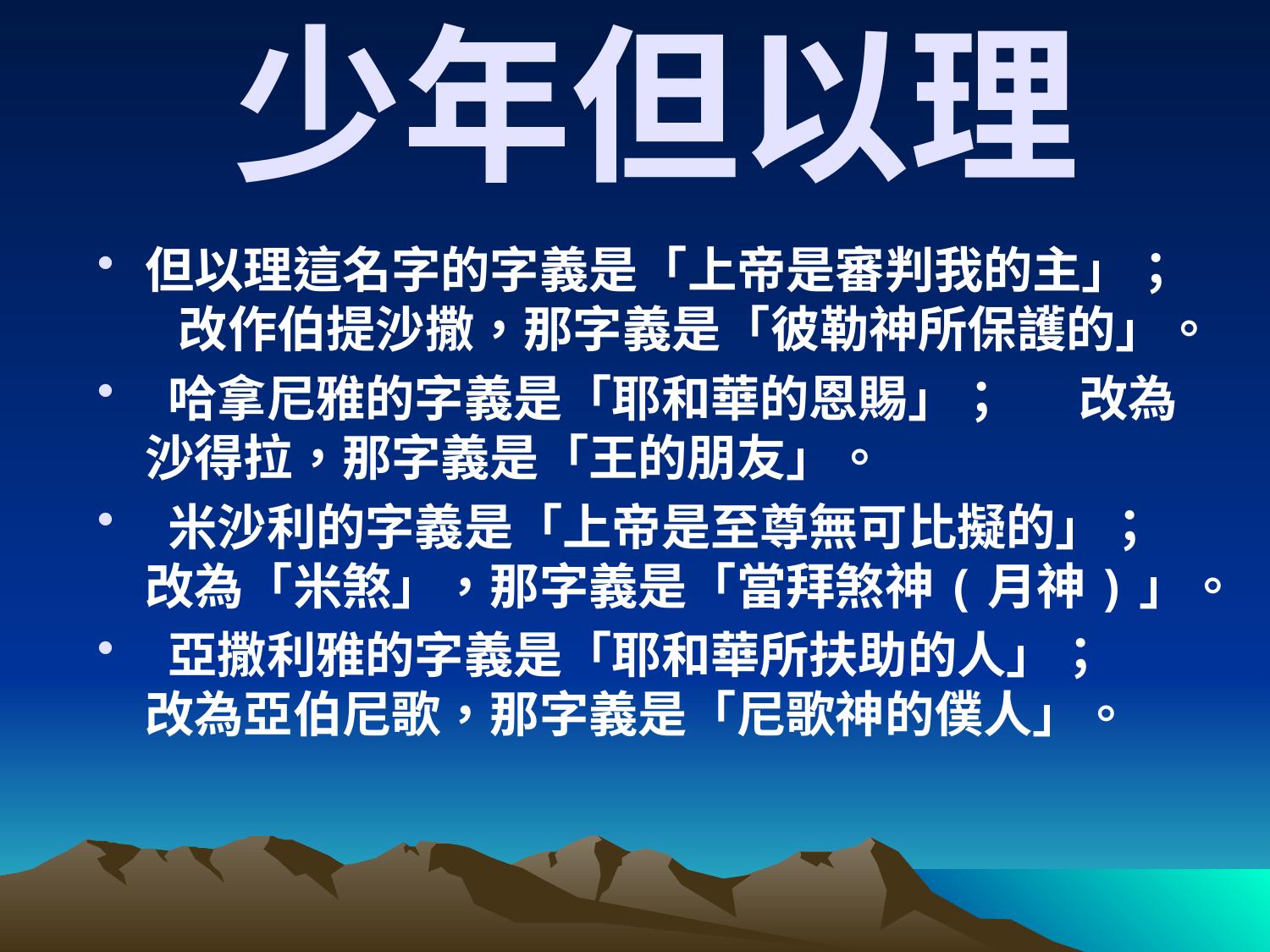

# 少年但以理
但以理這名字的字義是「上帝是審判我的主」；       改作伯提沙撒，那字義是「彼勒神所保護的」。
 哈拿尼雅的字義是「耶和華的恩賜」；	    改為沙得拉，那字義是「王的朋友」。
 米沙利的字義是「上帝是至尊無可比擬的」；      改為「米煞」，那字義是「當拜煞神(月神)」。
 亞撒利雅的字義是「耶和華所扶助的人」；      改為亞伯尼歌，那字義是「尼歌神的僕人」。